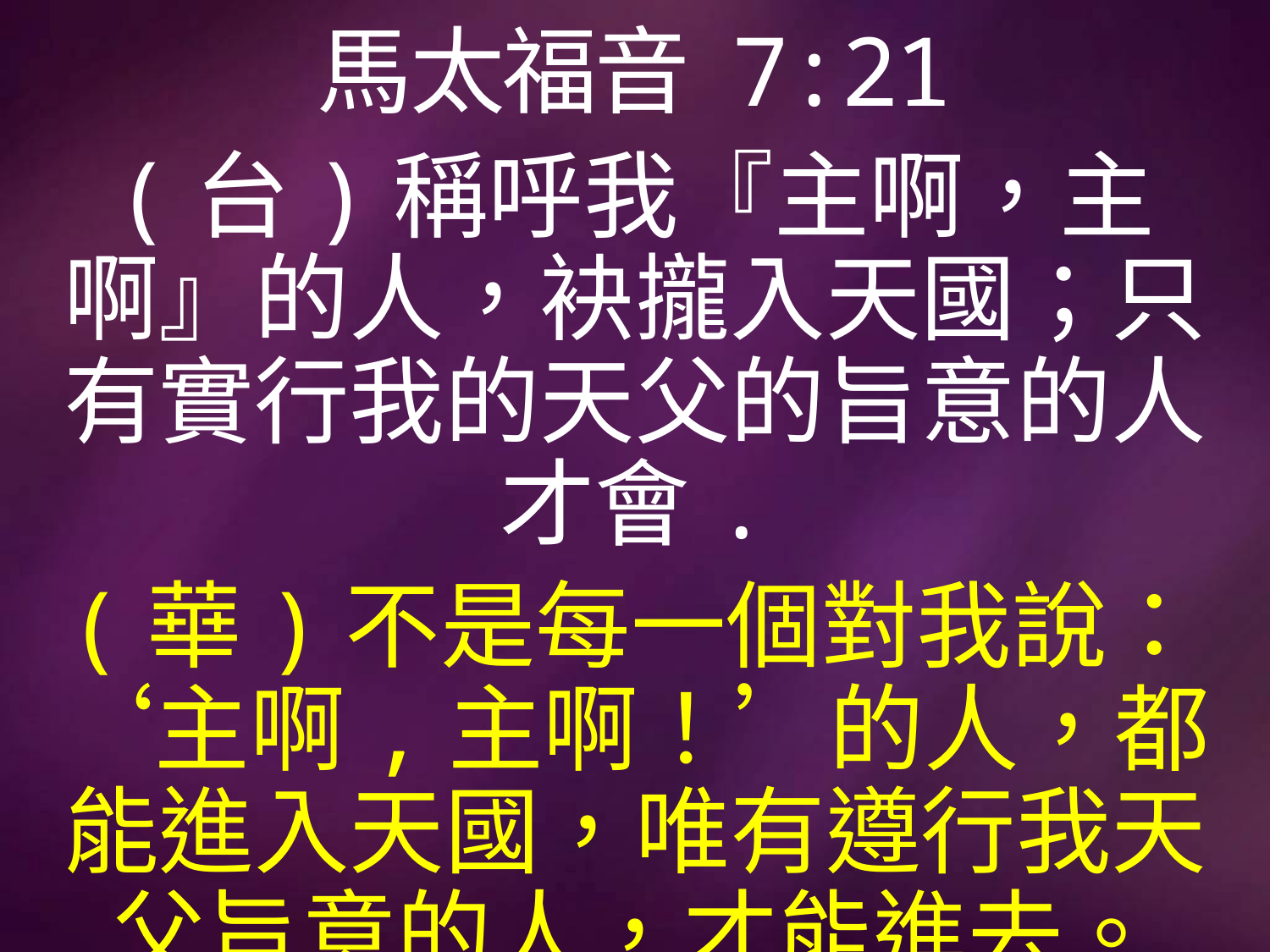

# 馬太福音 7:21
(台)稱呼我『主啊，主啊』的人，袂攏入天國；只有實行我的天父的旨意的人才會.
(華)不是每一個對我說：‘主啊,主啊！’的人，都能進入天國，唯有遵行我天父旨意的人，才能進去。